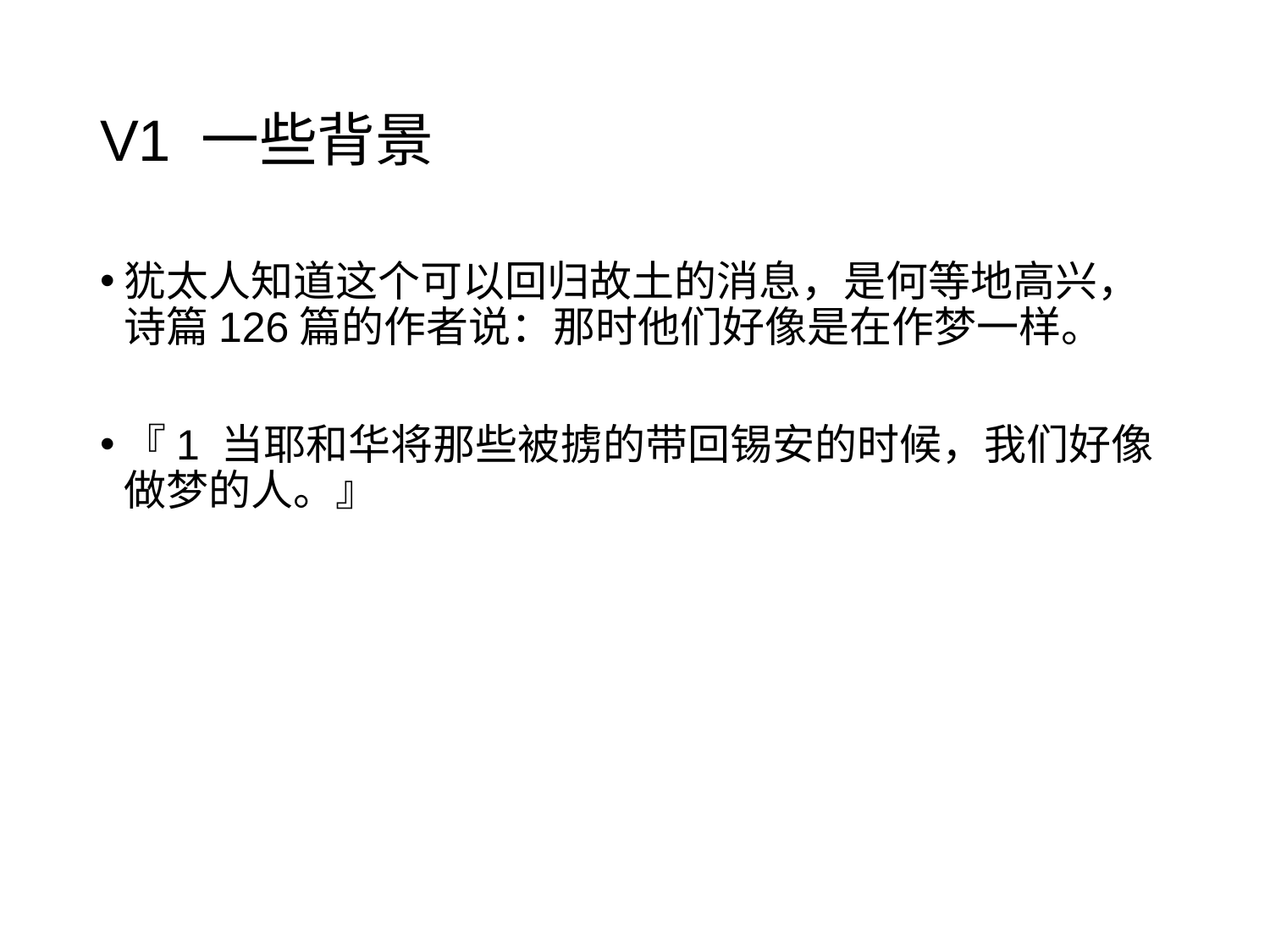

# V1 一些背景
犹太人知道这个可以回归故土的消息，是何等地高兴，诗篇126篇的作者说：那时他们好像是在作梦一样。

『1 当耶和华将那些被掳的带回锡安的时候，我们好像做梦的人。』